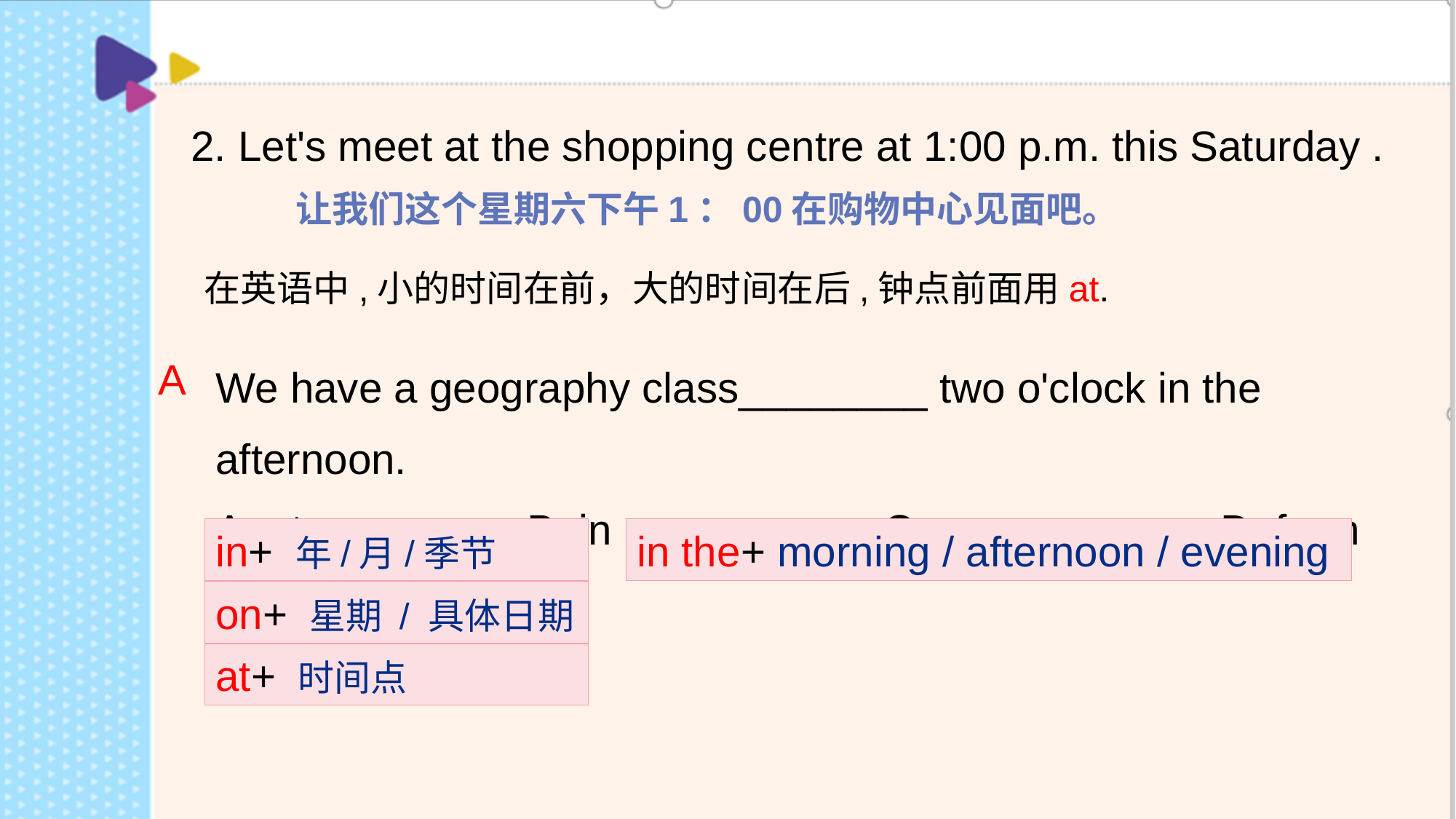

2. Let's meet at the shopping centre at 1:00 p.m. this Saturday .             让我们这个星期六下午1：00在购物中心见面吧。
在英语中,小的时间在前，大的时间在后,钟点前面用at.
| We have a geography class\_\_\_\_\_\_\_\_ two o'clock in the afternoon. A. at B. in C. on D. from |
| --- |
A
in+ 年/月/季节
in the+ morning / afternoon / evening
on+ 星期 / 具体日期
at+ 时间点